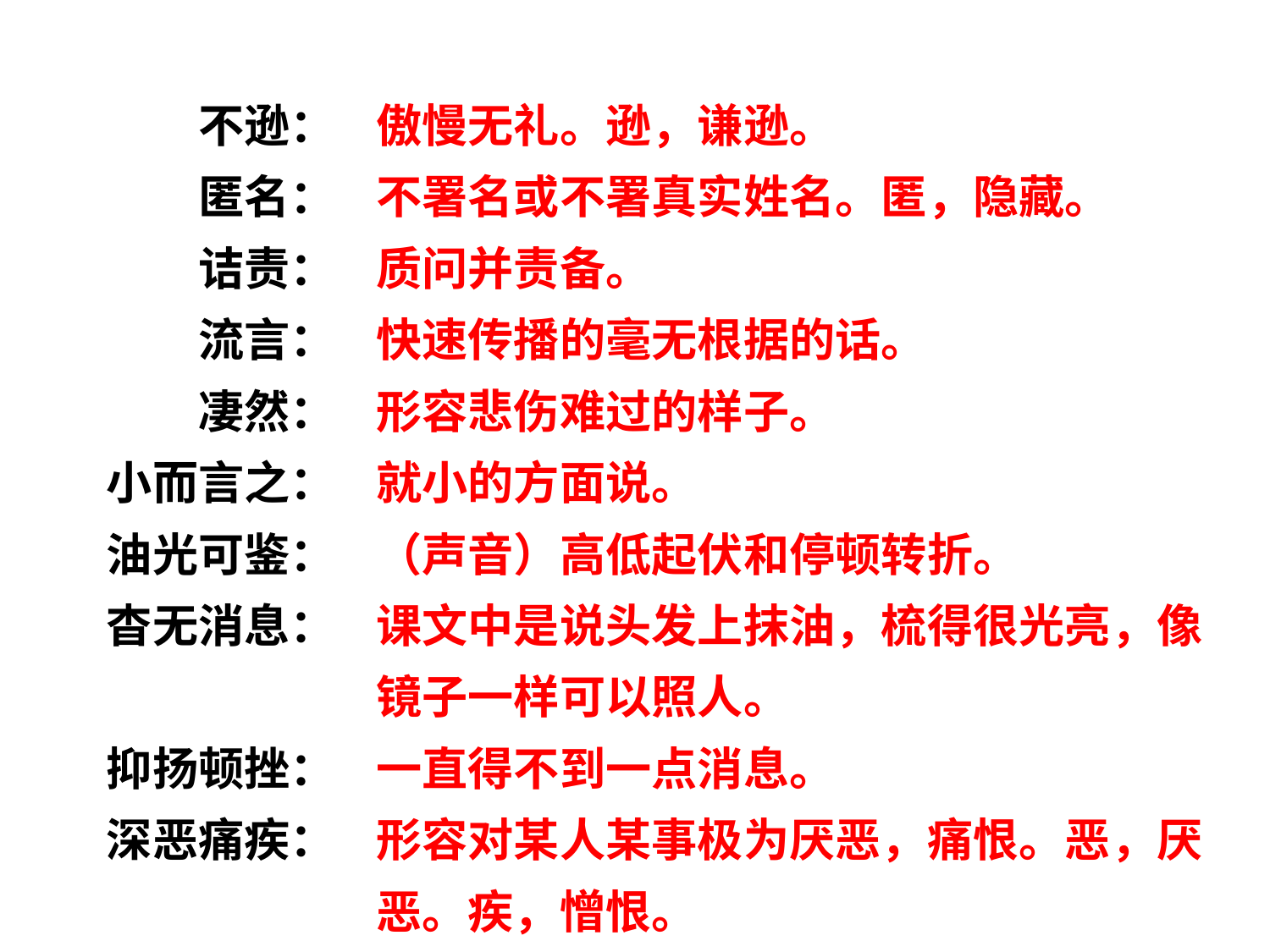

不逊：
匿名：
诘责：
流言：
凄然：
小而言之：
油光可鉴：
杳无消息：

抑扬顿挫：
深恶痛疾：
傲慢无礼。逊，谦逊。
不署名或不署真实姓名。匿，隐藏。
质问并责备。
快速传播的毫无根据的话。
形容悲伤难过的样子。
就小的方面说。
（声音）高低起伏和停顿转折。
课文中是说头发上抹油，梳得很光亮，像镜子一样可以照人。
一直得不到一点消息。
形容对某人某事极为厌恶，痛恨。恶，厌恶。疾，憎恨。